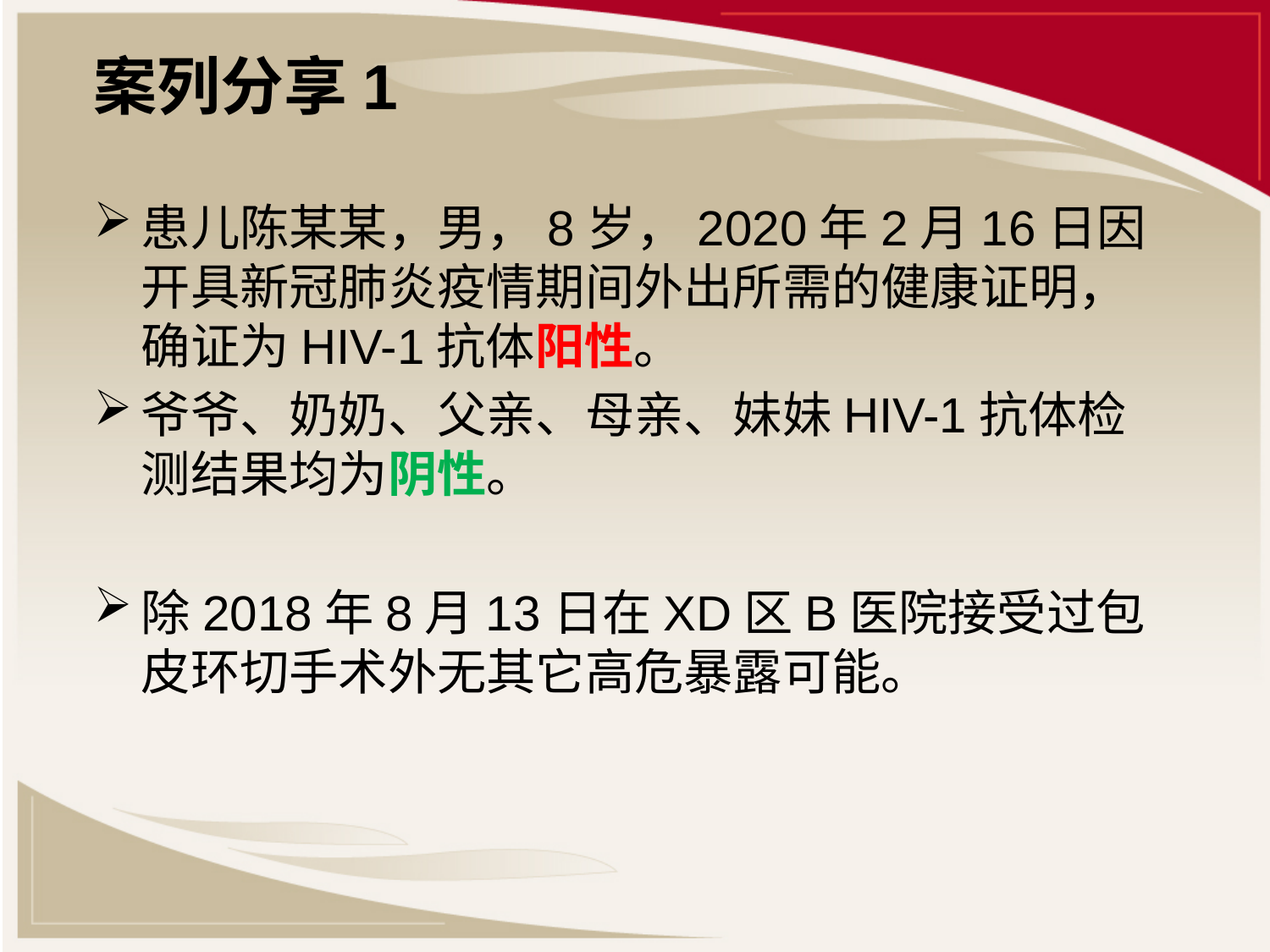

案列分享1
患儿陈某某，男，8岁，2020年2月16日因开具新冠肺炎疫情期间外出所需的健康证明，确证为HIV-1抗体阳性。
爷爷、奶奶、父亲、母亲、妹妹HIV-1抗体检测结果均为阴性。

除2018年8月13日在XD区B医院接受过包皮环切手术外无其它高危暴露可能。